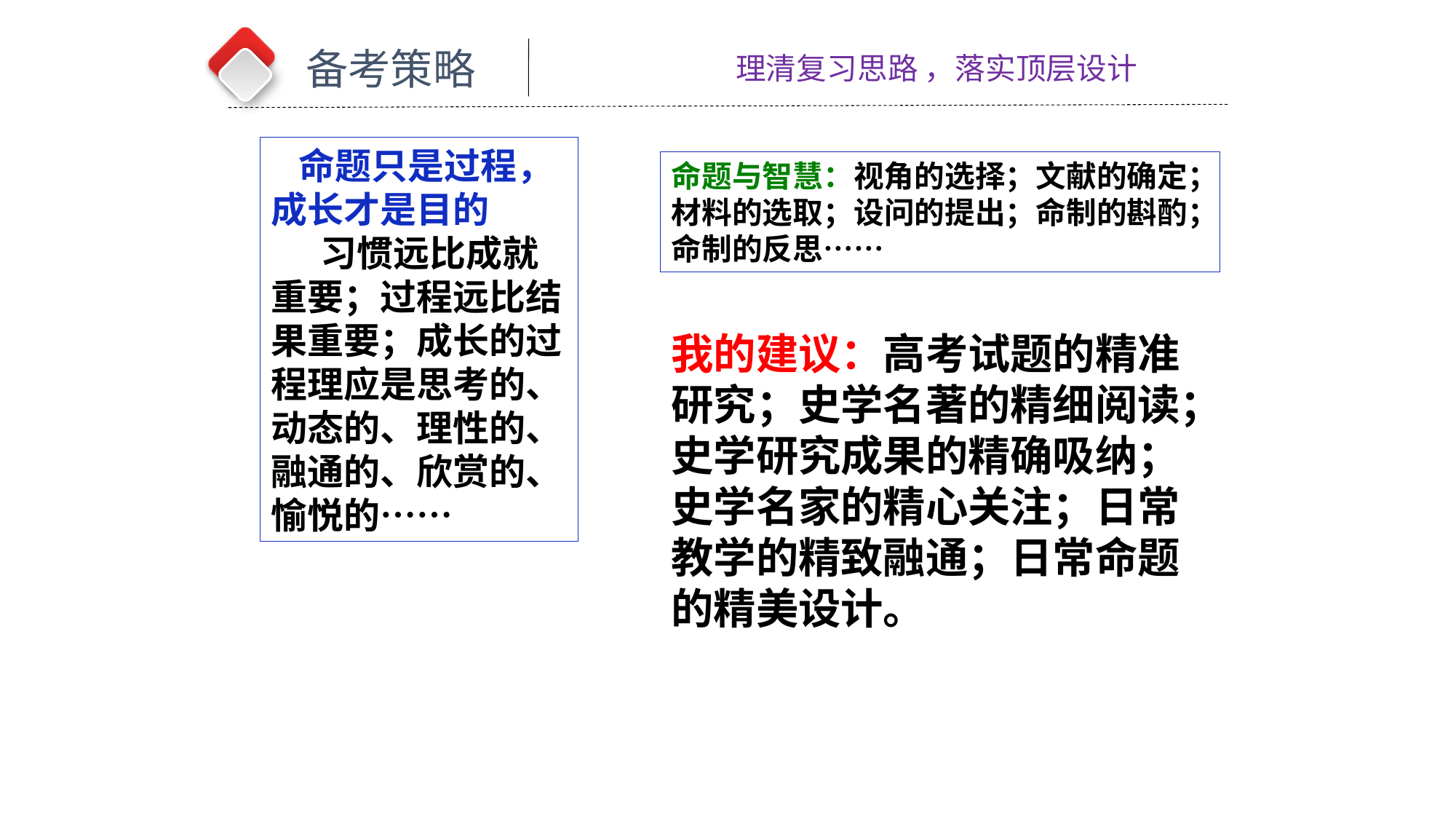

备考策略
理清复习思路 ，落实顶层设计

   命题只是过程，成长才是目的
     习惯远比成就重要；过程远比结果重要；成长的过程理应是思考的、动态的、理性的、融通的、欣赏的、愉悦的……
命题与智慧：视角的选择；文献的确定；材料的选取；设问的提出；命制的斟酌；命制的反思……
我的建议：高考试题的精准研究；史学名著的精细阅读；史学研究成果的精确吸纳；史学名家的精心关注；日常教学的精致融通；日常命题的精美设计。